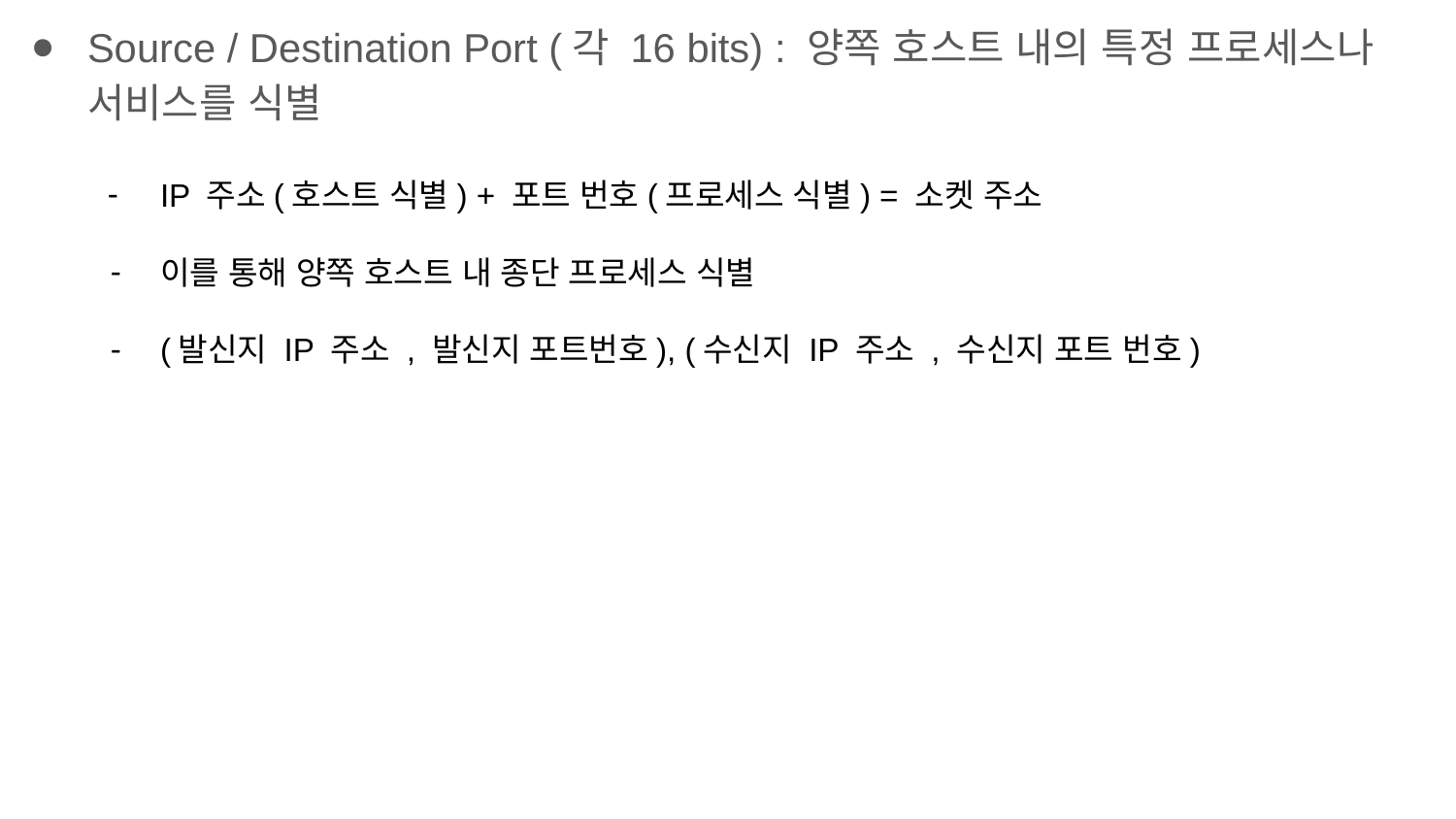

Source / Destination Port (각 16 bits) : 양쪽 호스트 내의 특정 프로세스나 서비스를 식별
IP 주소(호스트 식별) + 포트 번호(프로세스 식별) = 소켓 주소
이를 통해 양쪽 호스트 내 종단 프로세스 식별
(발신지 IP 주소 , 발신지 포트번호), (수신지 IP 주소 , 수신지 포트 번호)